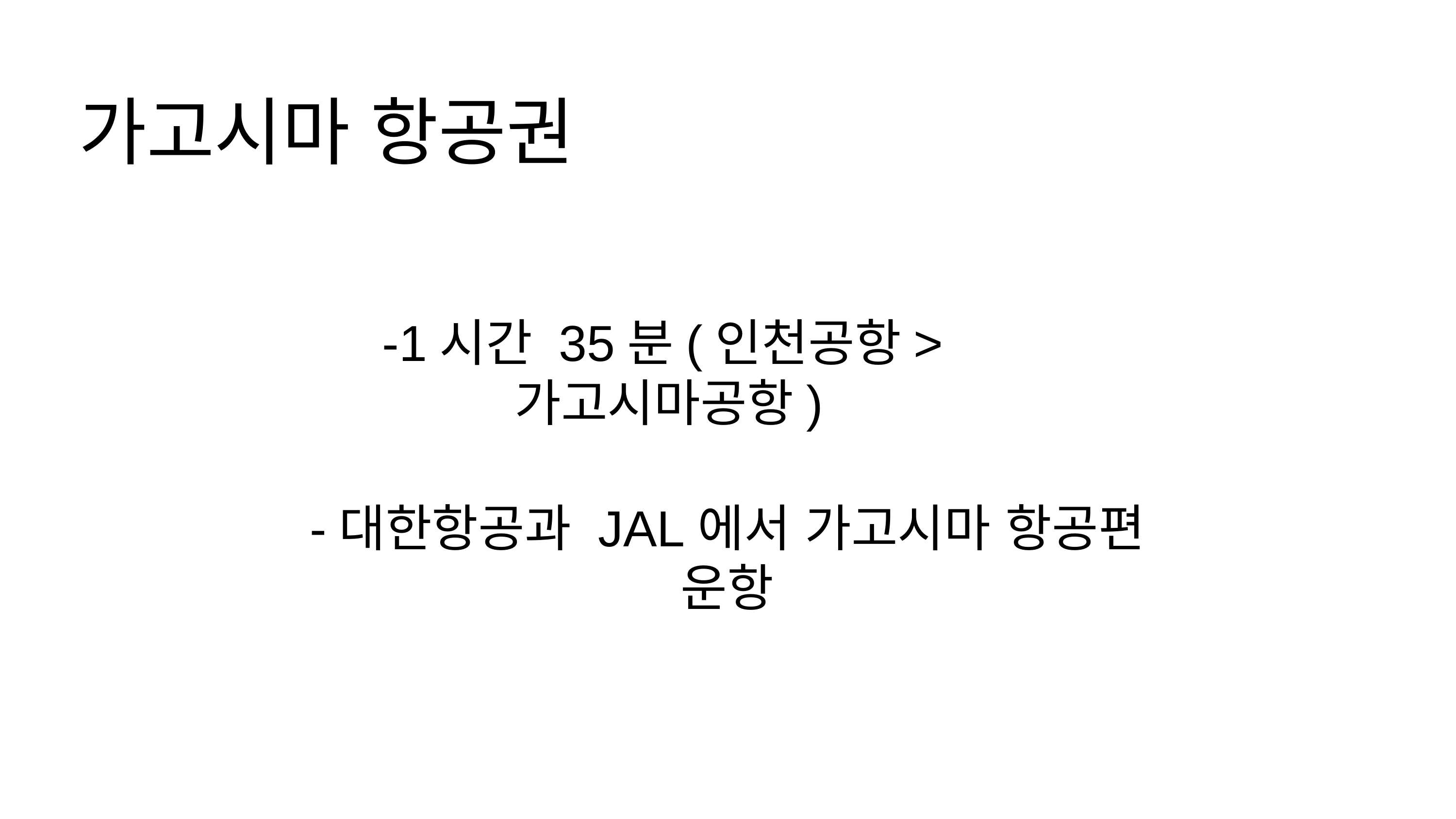

가고시마 항공권
-1시간 35분(인천공항>가고시마공항)
-대한항공과 JAL에서 가고시마 항공편 운항